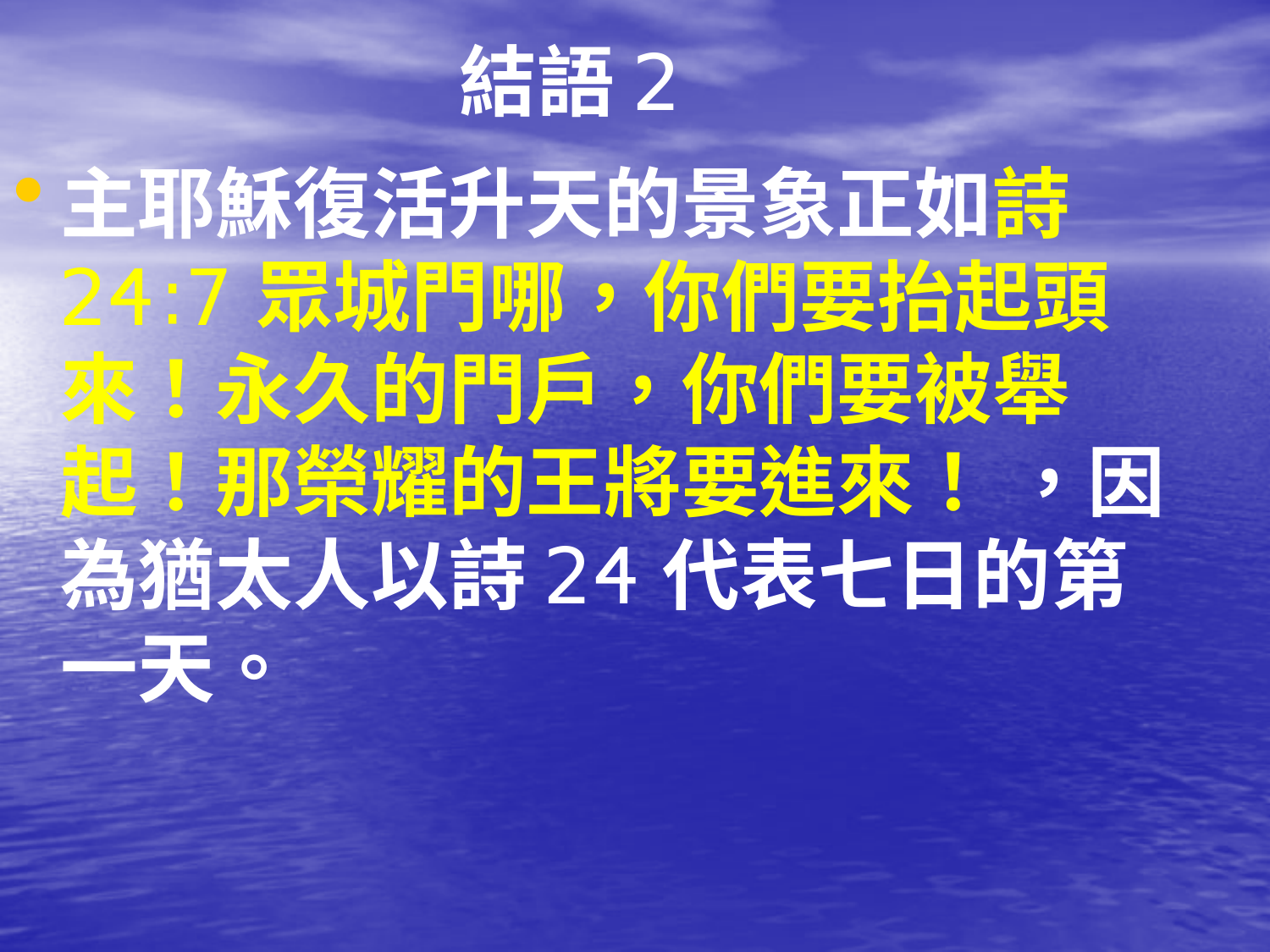

結語2
主耶穌復活升天的景象正如詩24:7眾城門哪，你們要抬起頭來！永久的門戶，你們要被舉起！那榮耀的王將要進來！ ，因為猶太人以詩24代表七日的第一天。